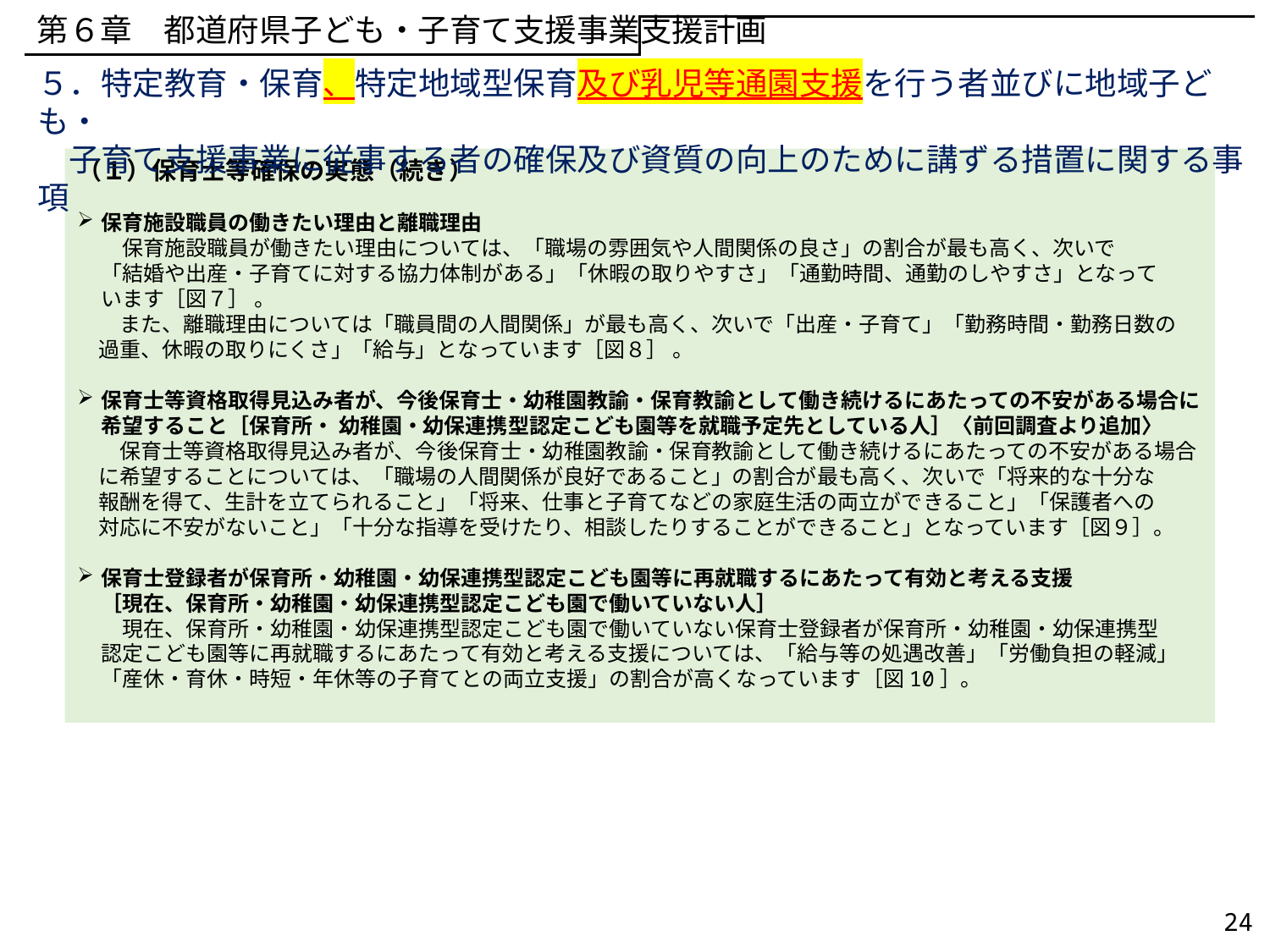

第６章　都道府県子ども・子育て支援事業支援計画

５．特定教育・保育、特定地域型保育及び乳児等通園支援を行う者並びに地域子ども・
　子育て支援事業に従事する者の確保及び資質の向上のために講ずる措置に関する事項
（１）保育士等確保の実態（続き）

保育施設職員の働きたい理由と離職理由
　保育施設職員が働きたい理由については、「職場の雰囲気や人間関係の良さ」の割合が最も高く、次いで
「結婚や出産・子育てに対する協力体制がある」「休暇の取りやすさ」「通勤時間、通勤のしやすさ」となって
います［図７］ 。
　　また、離職理由については「職員間の人間関係」が最も高く、次いで「出産・子育て」「勤務時間・勤務日数の
　過重、休暇の取りにくさ」「給与」となっています［図８］ 。

保育士等資格取得見込み者が、今後保育士・幼稚園教諭・保育教諭として働き続けるにあたっての不安がある場合に希望すること［保育所・ 幼稚園・幼保連携型認定こども園等を就職予定先としている人］〈前回調査より追加〉
　　保育士等資格取得見込み者が、今後保育士・幼稚園教諭・保育教諭として働き続けるにあたっての不安がある場合
　に希望することについては、「職場の人間関係が良好であること」の割合が最も高く、次いで「将来的な十分な
　報酬を得て、生計を立てられること」「将来、仕事と子育てなどの家庭生活の両立ができること」「保護者への
　対応に不安がないこと」「十分な指導を受けたり、相談したりすることができること」となっています［図９］。
保育士登録者が保育所・幼稚園・幼保連携型認定こども園等に再就職するにあたって有効と考える支援
［現在、保育所・幼稚園・幼保連携型認定こども園で働いていない人］
　現在、保育所・幼稚園・幼保連携型認定こども園で働いていない保育士登録者が保育所・幼稚園・幼保連携型
認定こども園等に再就職するにあたって有効と考える支援については、「給与等の処遇改善」「労働負担の軽減」「産休・育休・時短・年休等の子育てとの両立支援」の割合が高くなっています［図10］。

24